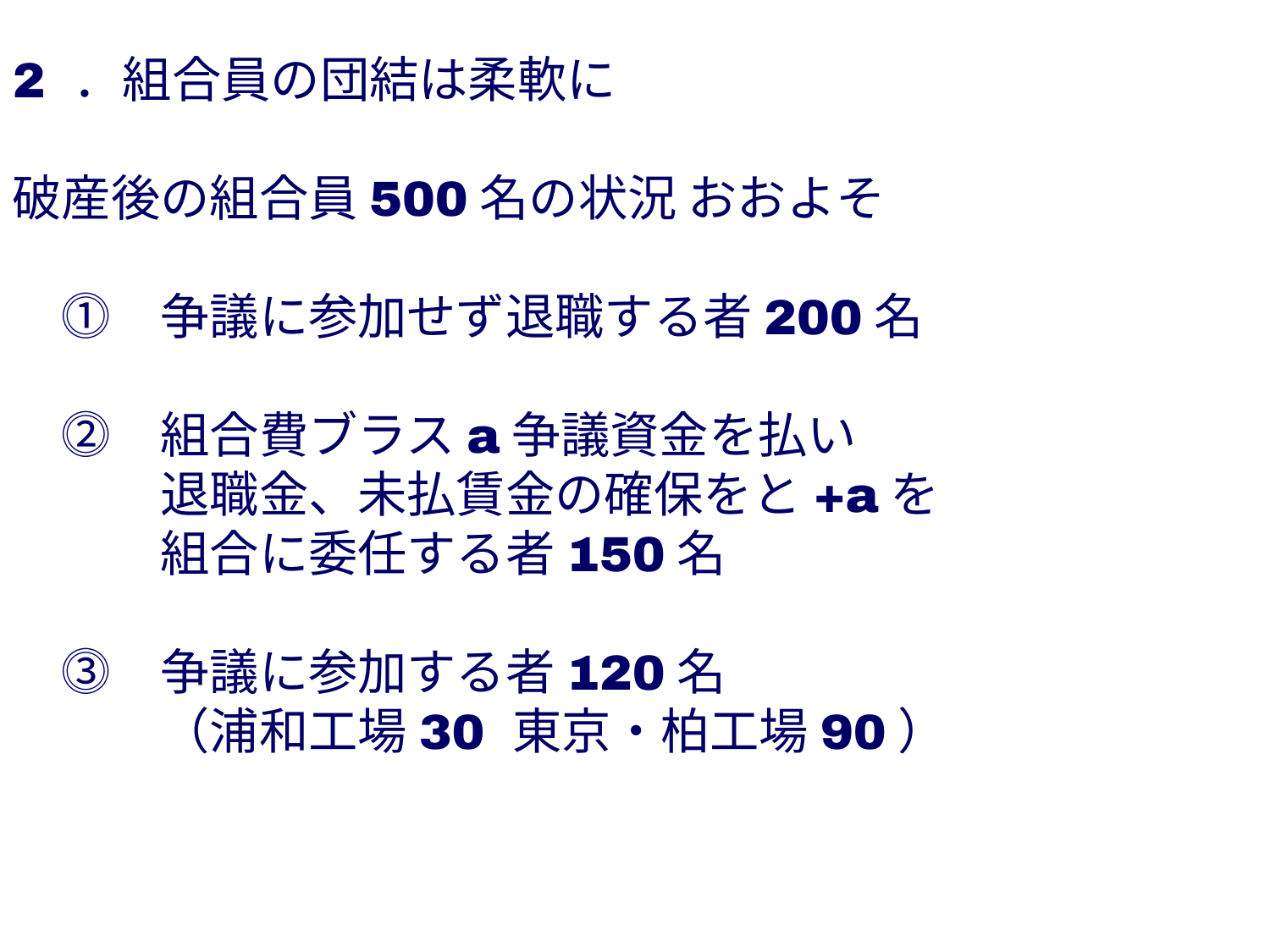

2 ．組合員の団結は柔軟に

破産後の組合員500名の状況 おおよそ

　⓵　争議に参加せず退職する者200名

　⓶　組合費ブラスa争議資金を払い
　　　退職金、未払賃金の確保をと+aを
　　　組合に委任する者150名

　⓷　争議に参加する者120名
　　　（浦和工場30 東京・柏工場90）